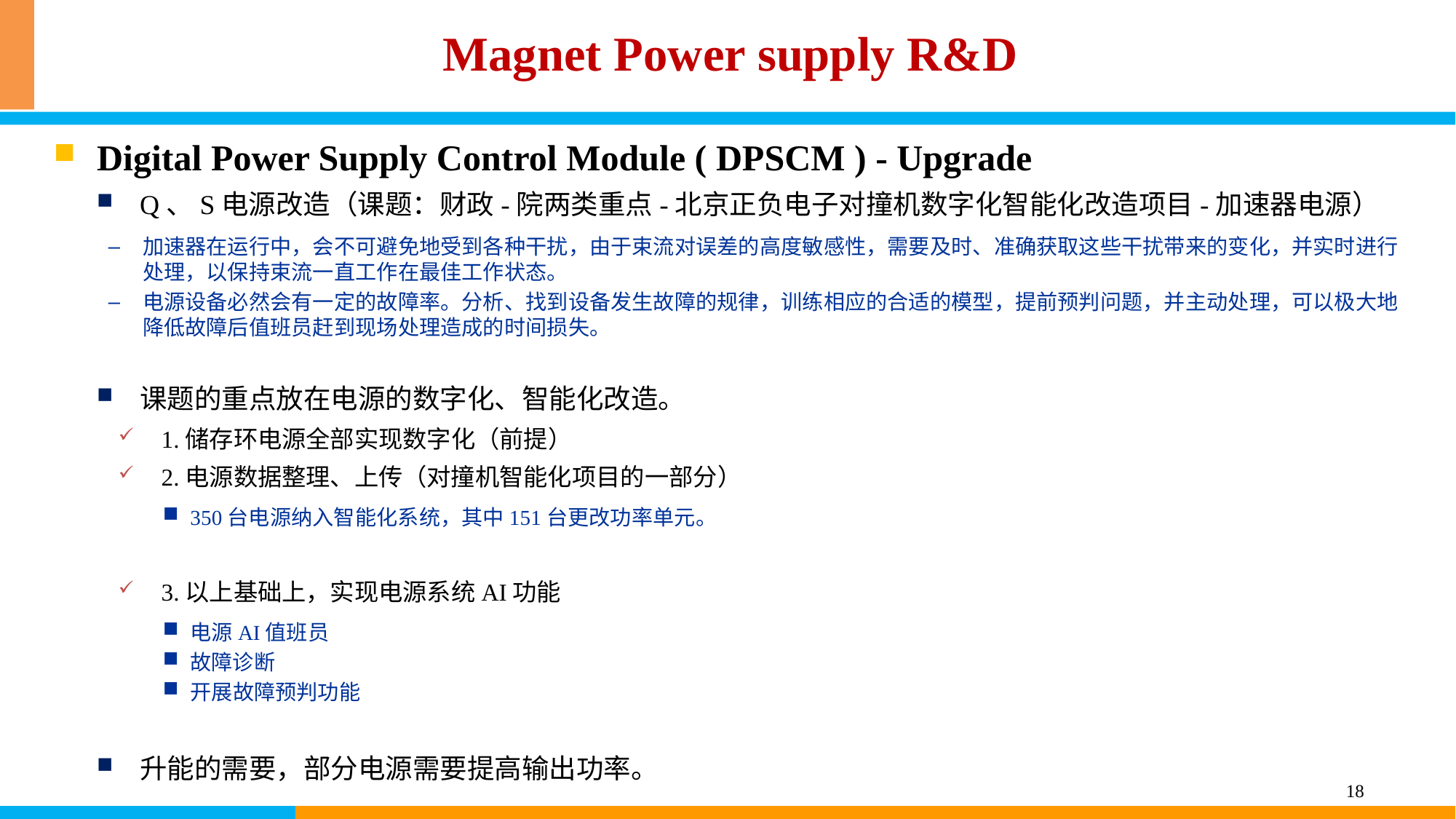

Magnet Power supply R&D
Digital Power Supply Control Module ( DPSCM ) - Upgrade
Q、S电源改造（课题：财政-院两类重点-北京正负电子对撞机数字化智能化改造项目-加速器电源）
加速器在运行中，会不可避免地受到各种干扰，由于束流对误差的高度敏感性，需要及时、准确获取这些干扰带来的变化，并实时进行处理，以保持束流一直工作在最佳工作状态。
电源设备必然会有一定的故障率。分析、找到设备发生故障的规律，训练相应的合适的模型，提前预判问题，并主动处理，可以极大地降低故障后值班员赶到现场处理造成的时间损失。

课题的重点放在电源的数字化、智能化改造。
1.储存环电源全部实现数字化（前提）
2.电源数据整理、上传（对撞机智能化项目的一部分）
350台电源纳入智能化系统，其中151台更改功率单元。

3.以上基础上，实现电源系统AI功能
电源AI值班员
故障诊断
开展故障预判功能

升能的需要，部分电源需要提高输出功率。

18